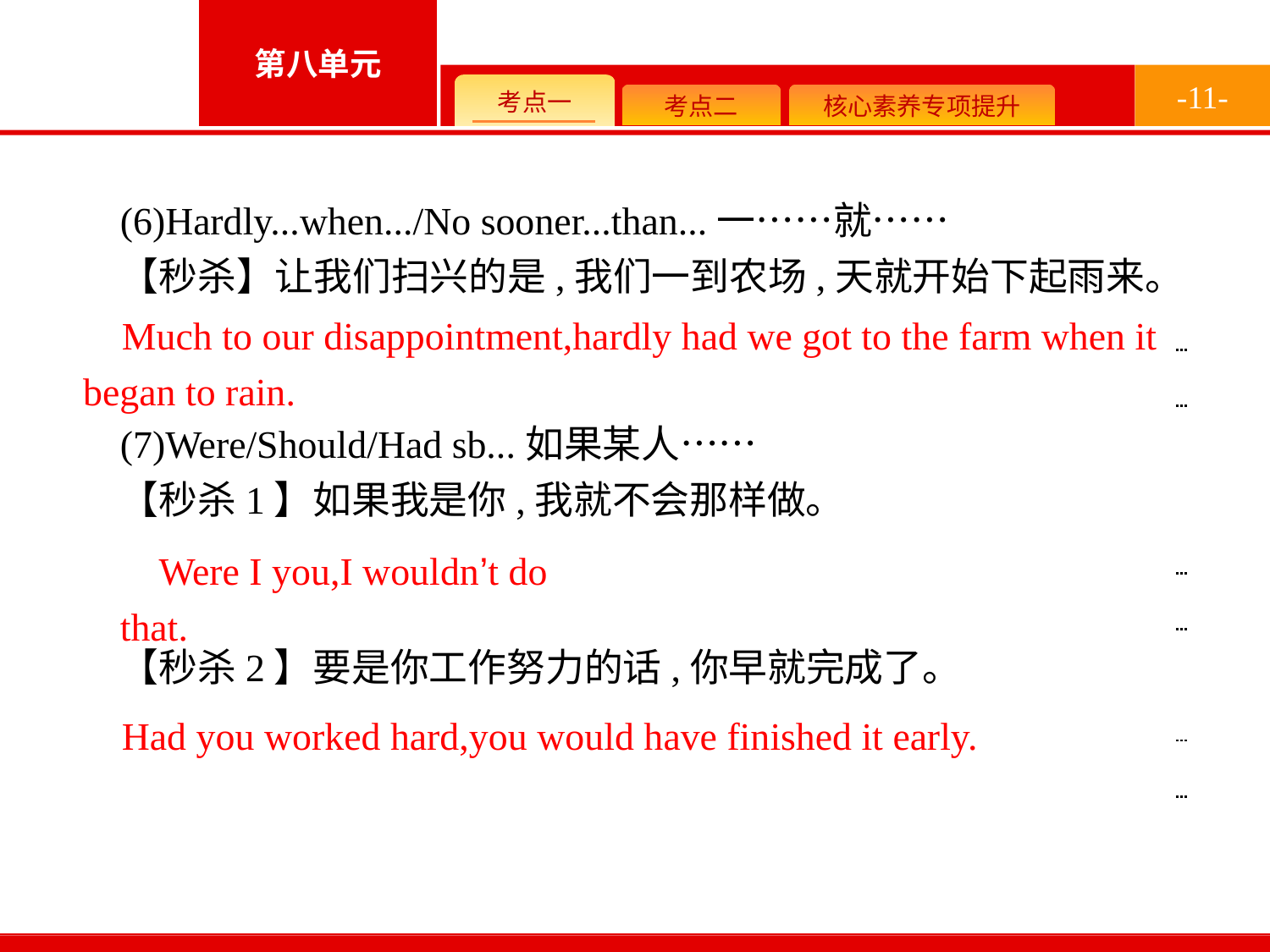

-11-
(6)Hardly...when.../No sooner...than...一……就……
【秒杀】让我们扫兴的是,我们一到农场,天就开始下起雨来。

(7)Were/Should/Had sb...如果某人……
【秒杀1】如果我是你,我就不会那样做。

【秒杀2】要是你工作努力的话,你早就完成了。

Much to our disappointment,hardly had we got to the farm when it began to rain.
Were I you,I wouldn’t do that.
Had you worked hard,you would have finished it early.